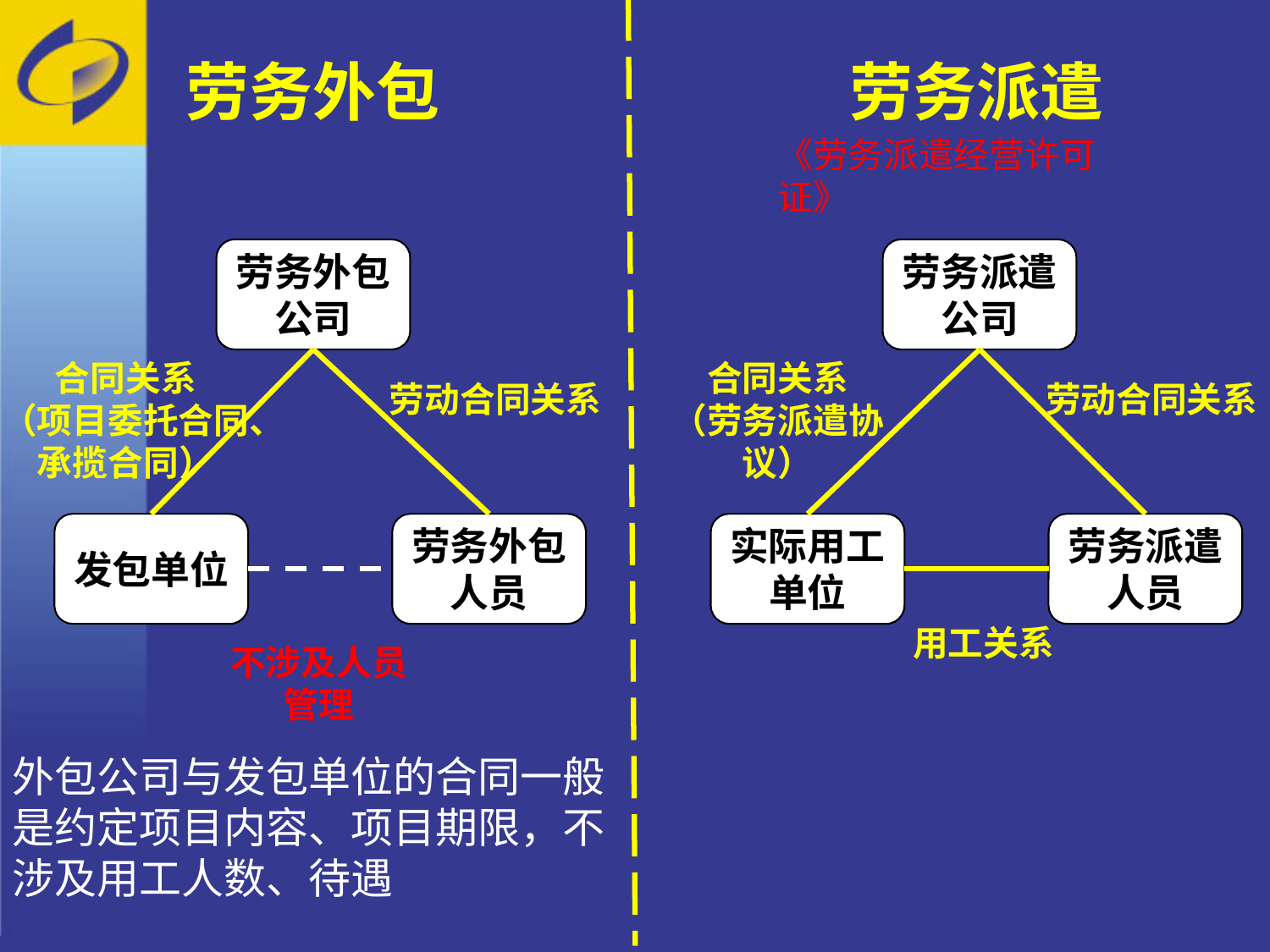

劳务外包
劳务派遣
《劳务派遣经营许可证》
劳务外包公司
合同关系
（项目委托合同、
承揽合同）
劳动合同关系
发包单位
劳务外包人员
劳务派遣公司
合同关系
（劳务派遣协议）
劳动合同关系
实际用工单位
劳务派遣人员
用工关系
不涉及人员
管理
外包公司与发包单位的合同一般是约定项目内容、项目期限，不涉及用工人数、待遇